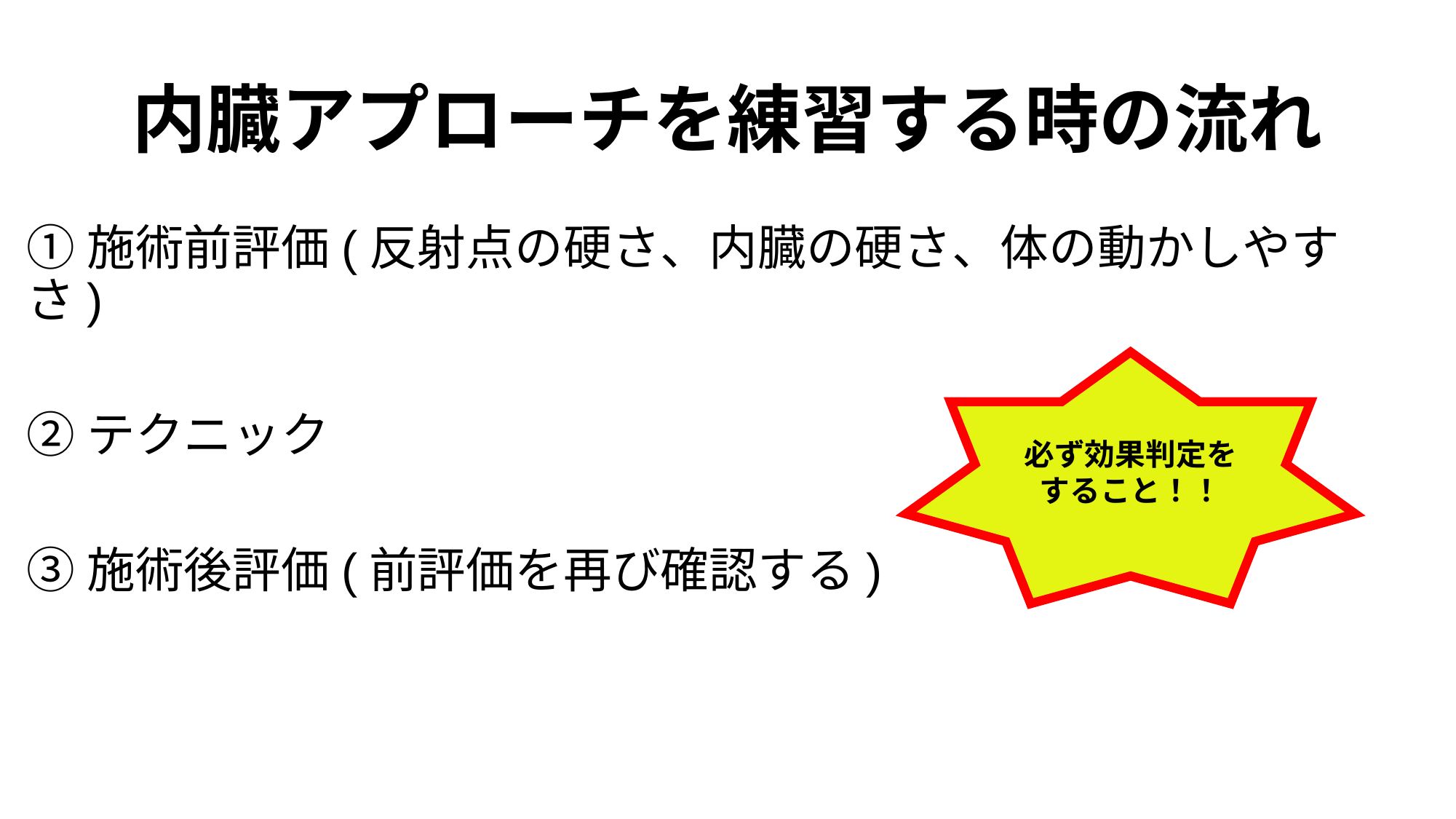

# 内臓アプローチを練習する時の流れ
①施術前評価(反射点の硬さ、内臓の硬さ、体の動かしやすさ)

②テクニック

③施術後評価(前評価を再び確認する)

必ず効果判定をすること！！